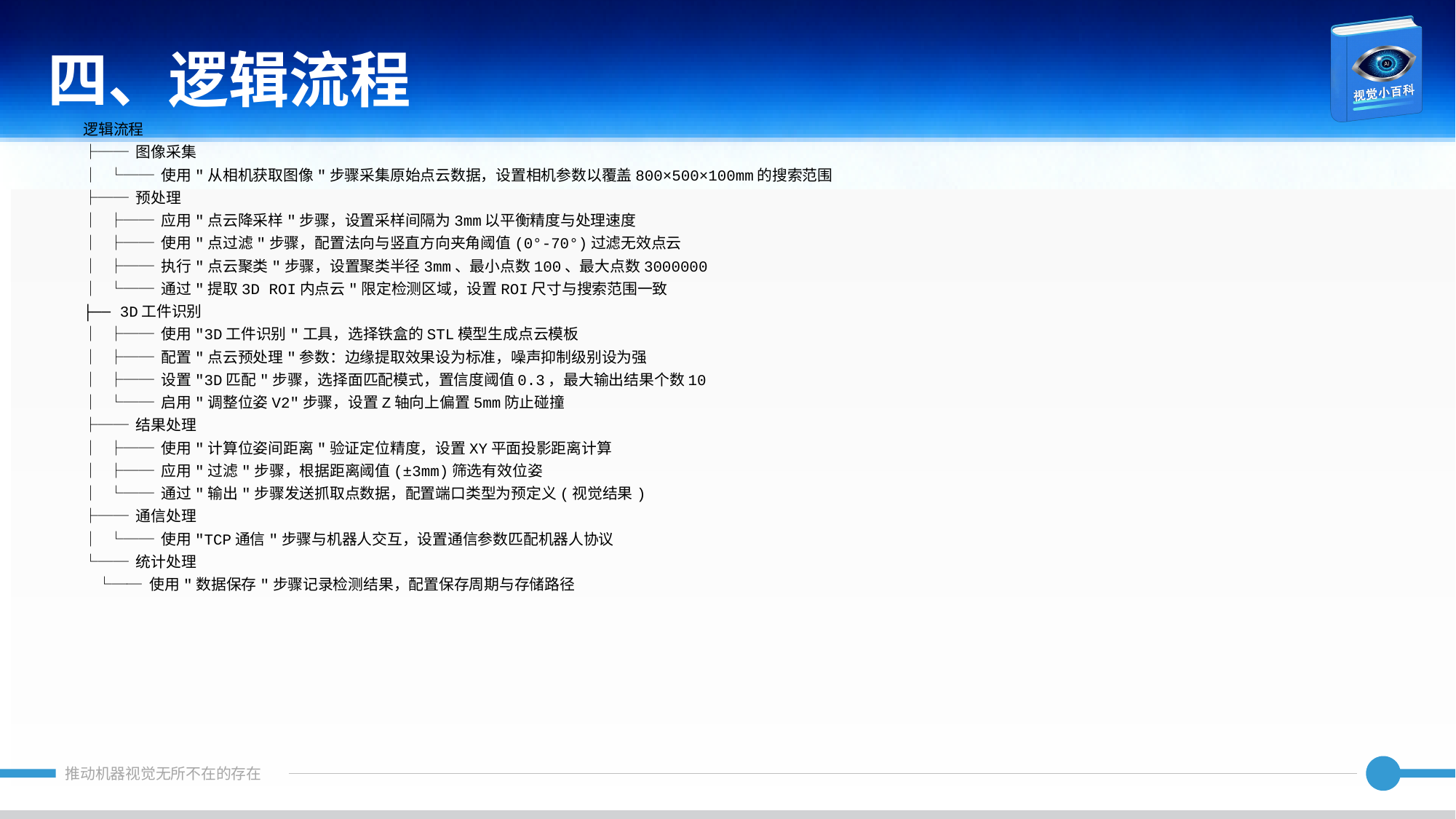

四、逻辑流程

逻辑流程
├── 图像采集
│   └── 使用"从相机获取图像"步骤采集原始点云数据，设置相机参数以覆盖800×500×100mm的搜索范围
├── 预处理
│   ├── 应用"点云降采样"步骤，设置采样间隔为3mm以平衡精度与处理速度
│   ├── 使用"点过滤"步骤，配置法向与竖直方向夹角阈值(0°-70°)过滤无效点云
│   ├── 执行"点云聚类"步骤，设置聚类半径3mm、最小点数100、最大点数3000000
│   └── 通过"提取3D ROI内点云"限定检测区域，设置ROI尺寸与搜索范围一致
├── 3D工件识别
│   ├── 使用"3D工件识别"工具，选择铁盒的STL模型生成点云模板
│   ├── 配置"点云预处理"参数：边缘提取效果设为标准，噪声抑制级别设为强
│   ├── 设置"3D匹配"步骤，选择面匹配模式，置信度阈值0.3，最大输出结果个数10
│   └── 启用"调整位姿V2"步骤，设置Z轴向上偏置5mm防止碰撞
├── 结果处理
│   ├── 使用"计算位姿间距离"验证定位精度，设置XY平面投影距离计算
│   ├── 应用"过滤"步骤，根据距离阈值(±3mm)筛选有效位姿
│   └── 通过"输出"步骤发送抓取点数据，配置端口类型为预定义(视觉结果)
├── 通信处理
│   └── 使用"TCP通信"步骤与机器人交互，设置通信参数匹配机器人协议
└── 统计处理
    └── 使用"数据保存"步骤记录检测结果，配置保存周期与存储路径
9